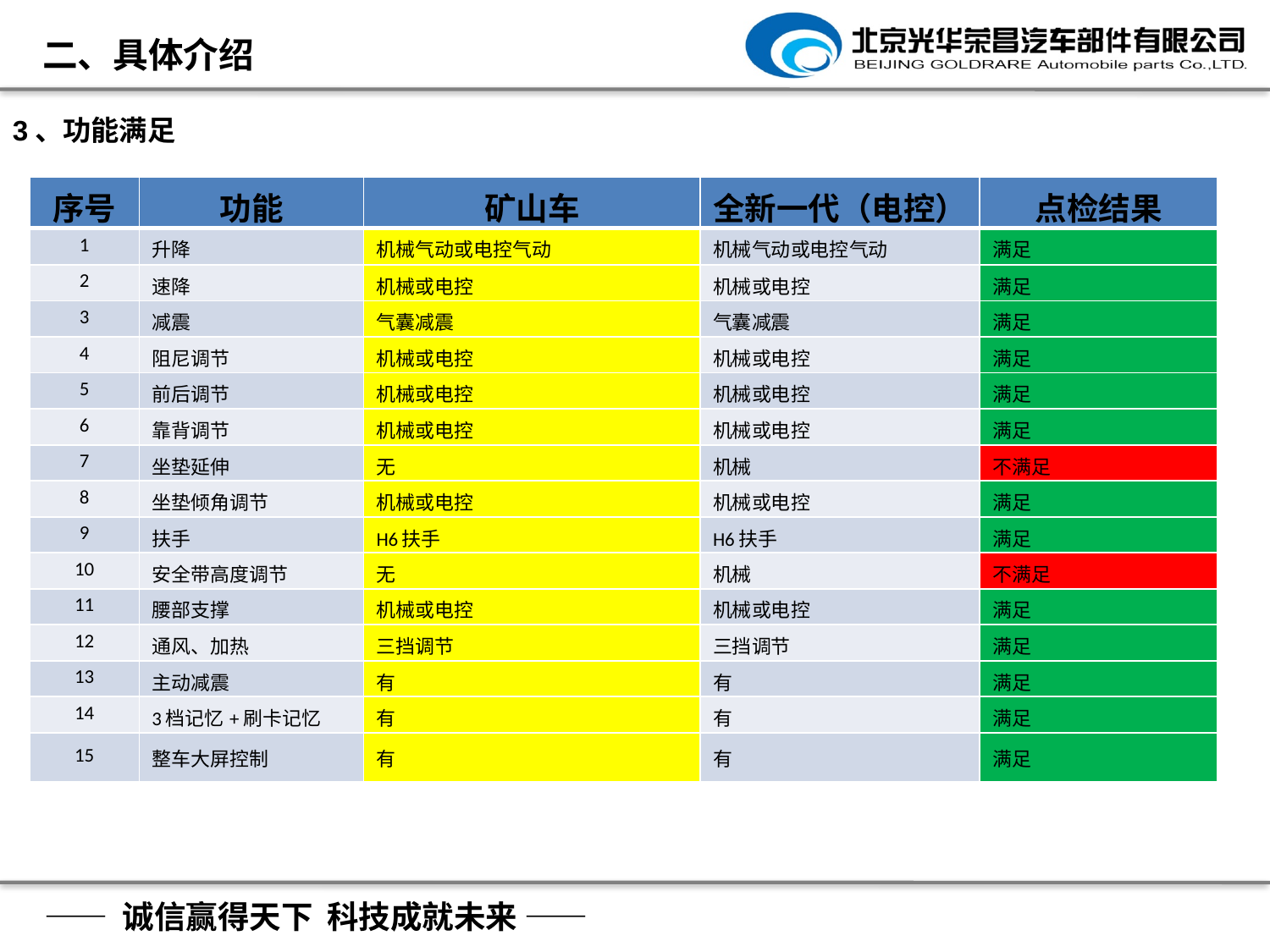

二、具体介绍
3、功能满足
| 序号 | 功能 | 矿山车 | 全新一代（电控） | 点检结果 |
| --- | --- | --- | --- | --- |
| 1 | 升降 | 机械气动或电控气动 | 机械气动或电控气动 | 满足 |
| 2 | 速降 | 机械或电控 | 机械或电控 | 满足 |
| 3 | 减震 | 气囊减震 | 气囊减震 | 满足 |
| 4 | 阻尼调节 | 机械或电控 | 机械或电控 | 满足 |
| 5 | 前后调节 | 机械或电控 | 机械或电控 | 满足 |
| 6 | 靠背调节 | 机械或电控 | 机械或电控 | 满足 |
| 7 | 坐垫延伸 | 无 | 机械 | 不满足 |
| 8 | 坐垫倾角调节 | 机械或电控 | 机械或电控 | 满足 |
| 9 | 扶手 | H6扶手 | H6扶手 | 满足 |
| 10 | 安全带高度调节 | 无 | 机械 | 不满足 |
| 11 | 腰部支撑 | 机械或电控 | 机械或电控 | 满足 |
| 12 | 通风、加热 | 三挡调节 | 三挡调节 | 满足 |
| 13 | 主动减震 | 有 | 有 | 满足 |
| 14 | 3档记忆+刷卡记忆 | 有 | 有 | 满足 |
| 15 | 整车大屏控制 | 有 | 有 | 满足 |